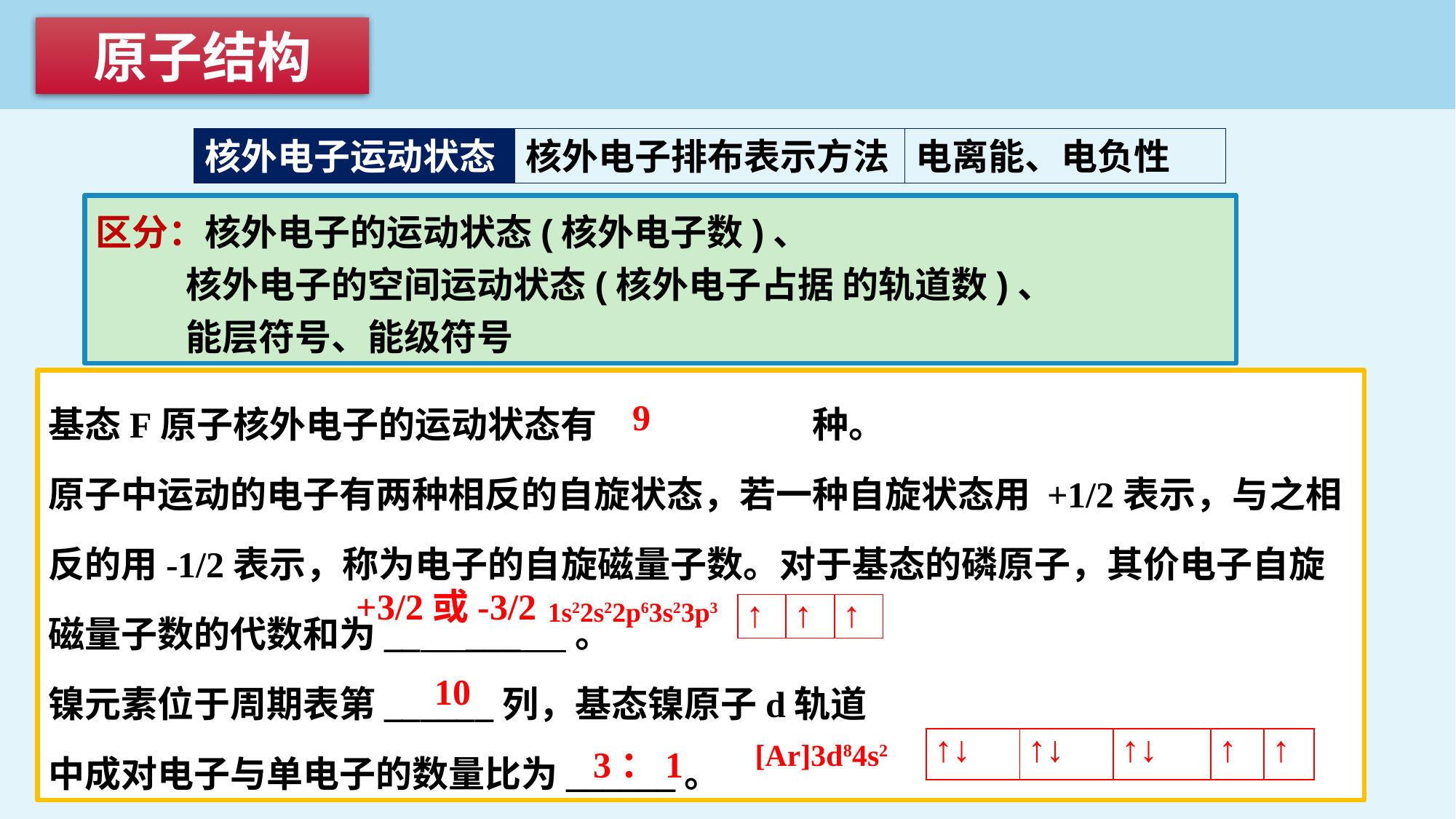

原子结构
核外电子运动状态
核外电子运动状态
核外电子排布表示方法
电离能、电负性
区分：核外电子的运动状态(核外电子数)、
          核外电子的空间运动状态(核外电子占据 的轨道数)、
          能层符号、能级符号
基态F原子核外电子的运动状态有		种。
原子中运动的电子有两种相反的自旋状态，若一种自旋状态用 +1/2表示，与之相反的用-1/2表示，称为电子的自旋磁量子数。对于基态的磷原子，其价电子自旋磁量子数的代数和为__     ___     。
镍元素位于周期表第______列，基态镍原子d轨道
中成对电子与单电子的数量比为______。
9
+3/2或-3/2
1s22s22p63s23p3
| ↑ | ↑ | ↑ |
| --- | --- | --- |
10
| ↑↓ | ↑↓ | ↑↓ | ↑ | ↑ |
| --- | --- | --- | --- | --- |
[Ar]3d84s2
3：1